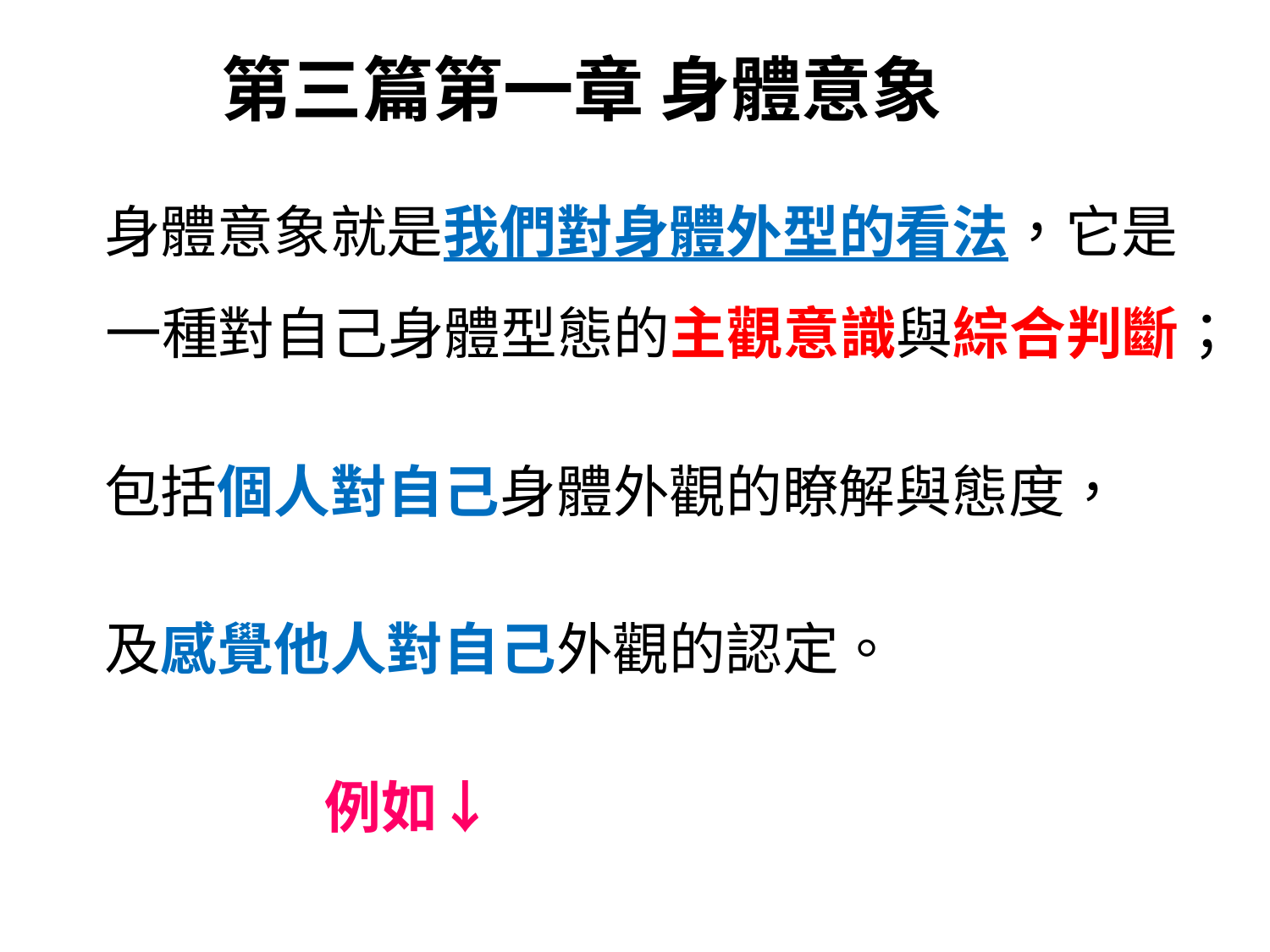

# 第三篇第一章 身體意象
身體意象就是我們對身體外型的看法，它是一種對自己身體型態的主觀意識與綜合判斷；

包括個人對自己身體外觀的瞭解與態度，

及感覺他人對自己外觀的認定。

                例如↓